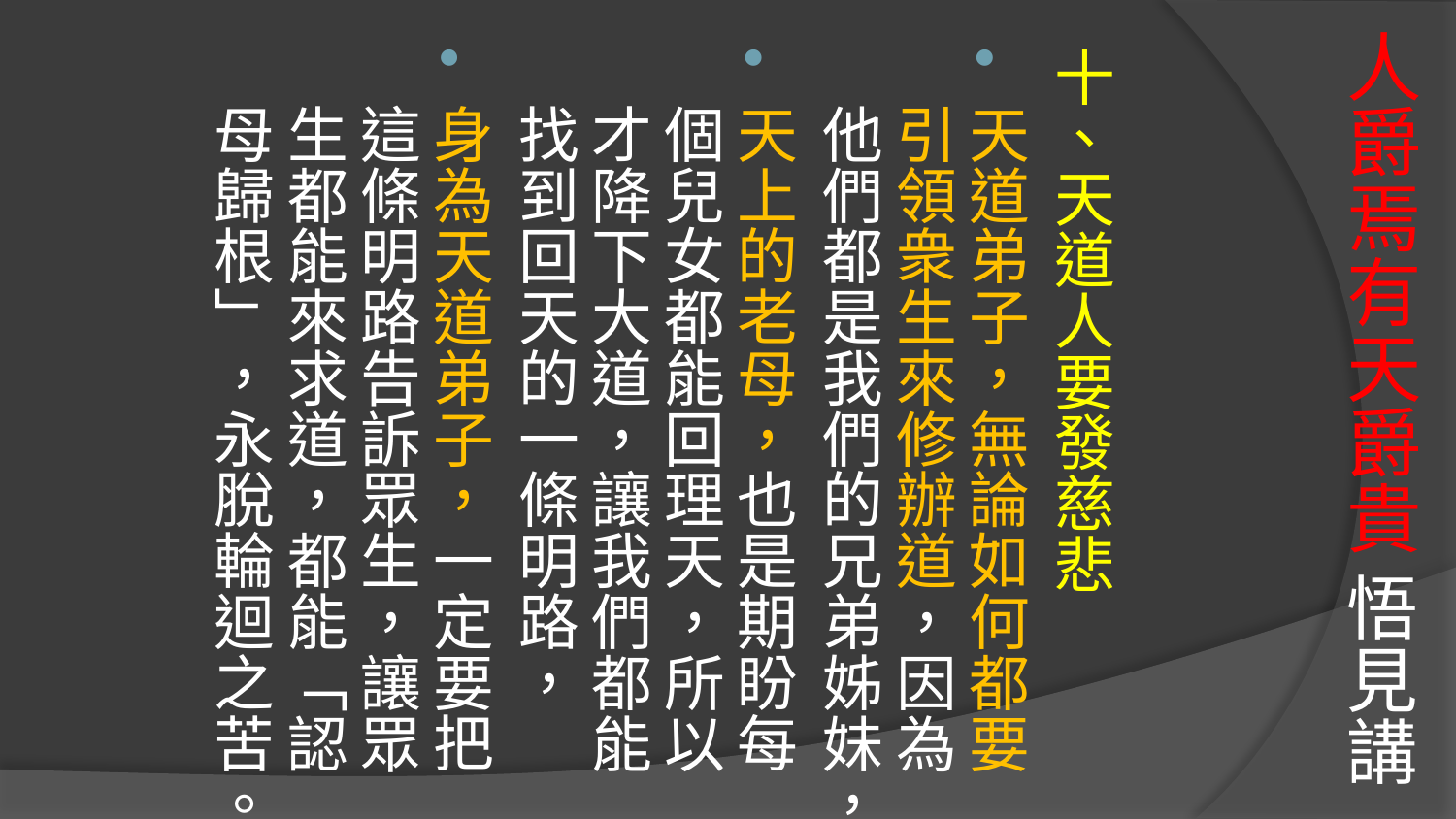

# 人爵焉有天爵貴 悟見講
十、天道人要發慈悲
天道弟子，無論如何都要引領衆生來修辦道，因為他們都是我們的兄弟姊妹，
天上的老母，也是期盼每個兒女都能回理天，所以才降下大道，讓我們都能找到回天的一條明路，
身為天道弟子，一定要把這條明路告訴眾生，讓眾生都能來求道，都能「認母歸根」，永脫輪迴之苦。